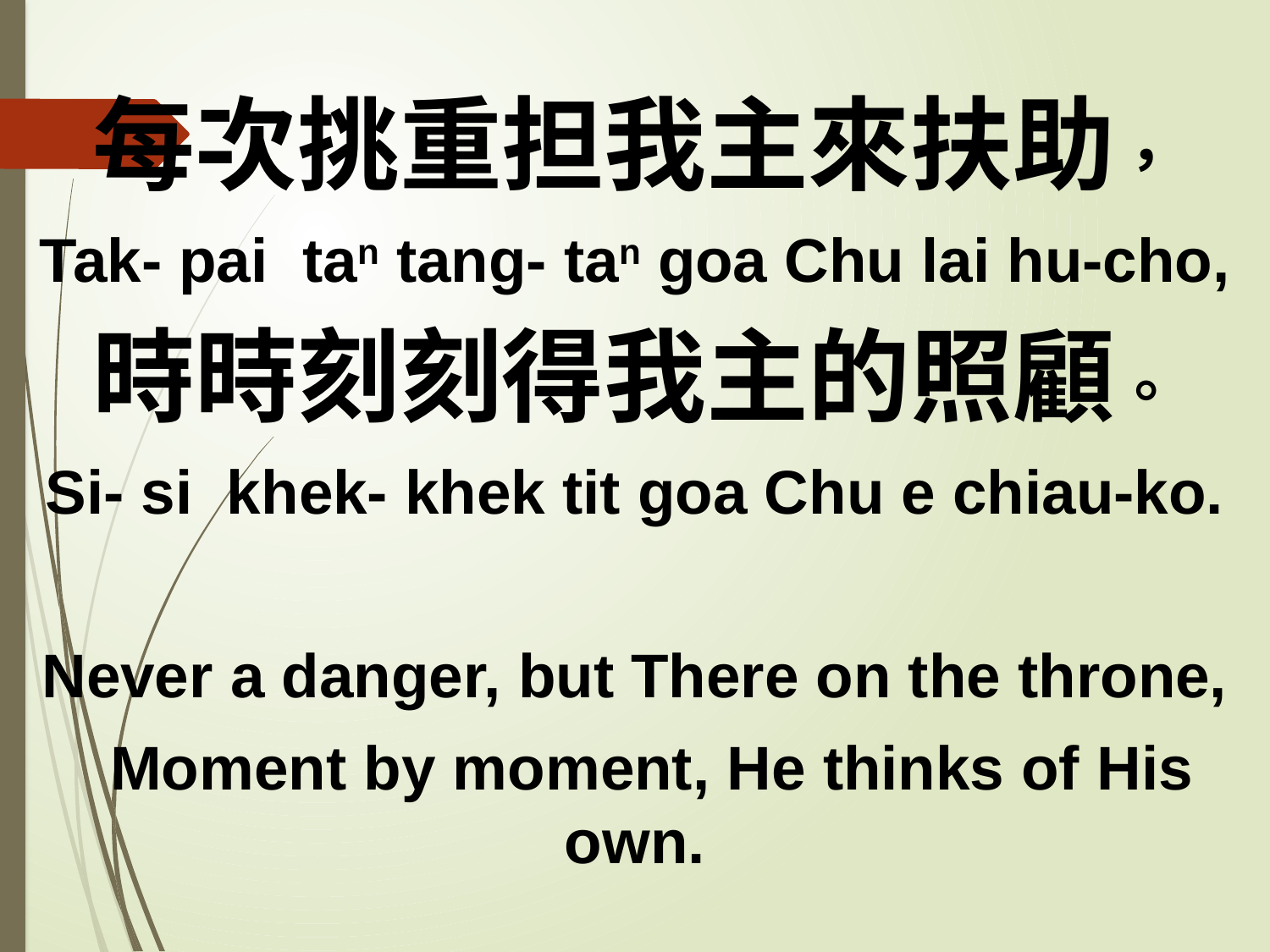

每次挑重担我主來扶助，
Tak- pai  tan tang- tan goa Chu lai hu-cho,
時時刻刻得我主的照顧。
Si- si  khek- khek tit goa Chu e chiau-ko.

Never a danger, but There on the throne,
  Moment by moment, He thinks of His own.